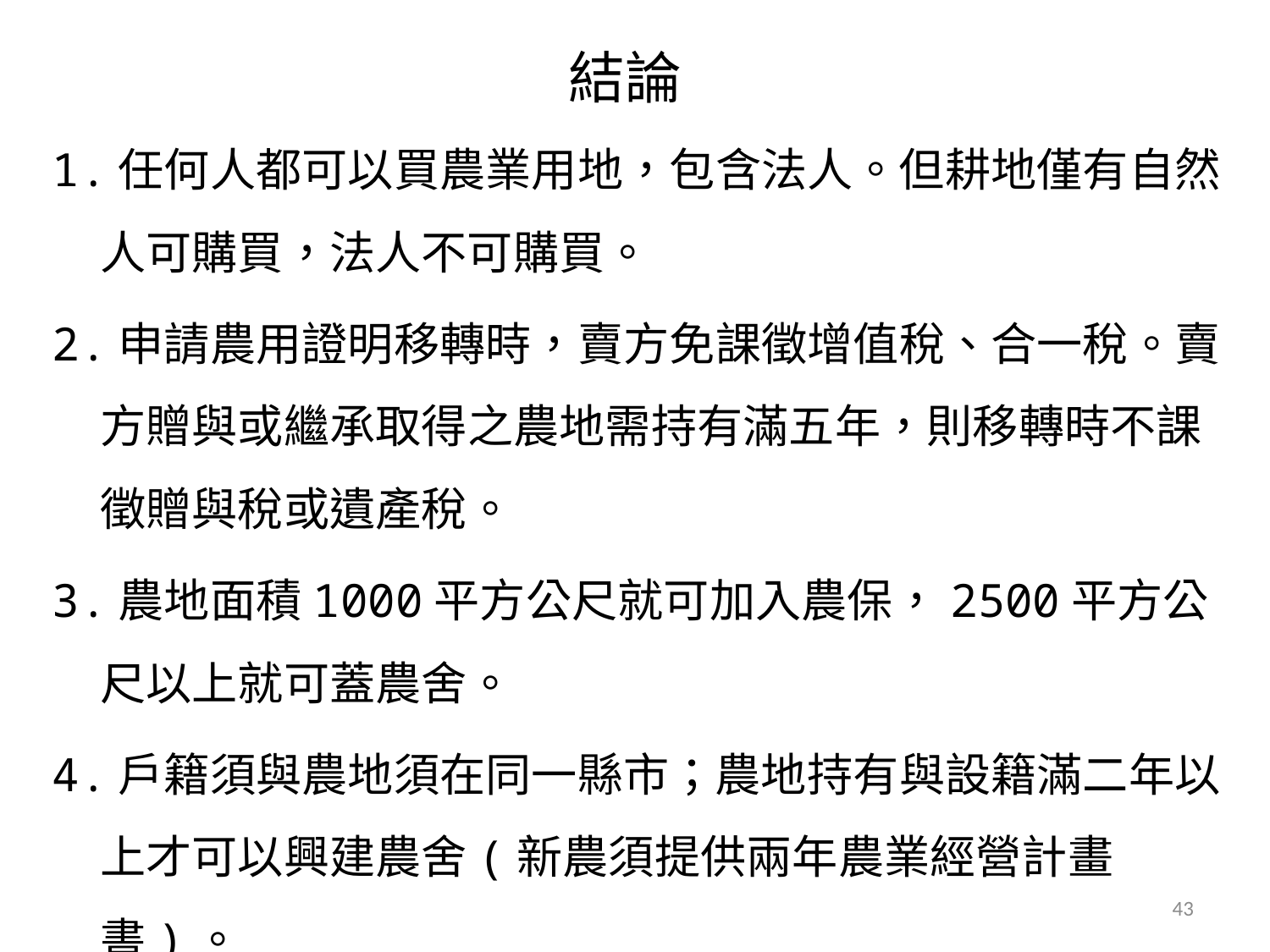

結論
1.任何人都可以買農業用地，包含法人。但耕地僅有自然人可購買，法人不可購買。
2.申請農用證明移轉時，賣方免課徵增值稅、合一稅。賣方贈與或繼承取得之農地需持有滿五年，則移轉時不課徵贈與稅或遺產稅。
3.農地面積1000平方公尺就可加入農保，2500平方公尺以上就可蓋農舍。
4.戶籍須與農地須在同一縣市；農地持有與設籍滿二年以上才可以興建農舍(新農須提供兩年農業經營計畫書)。

43